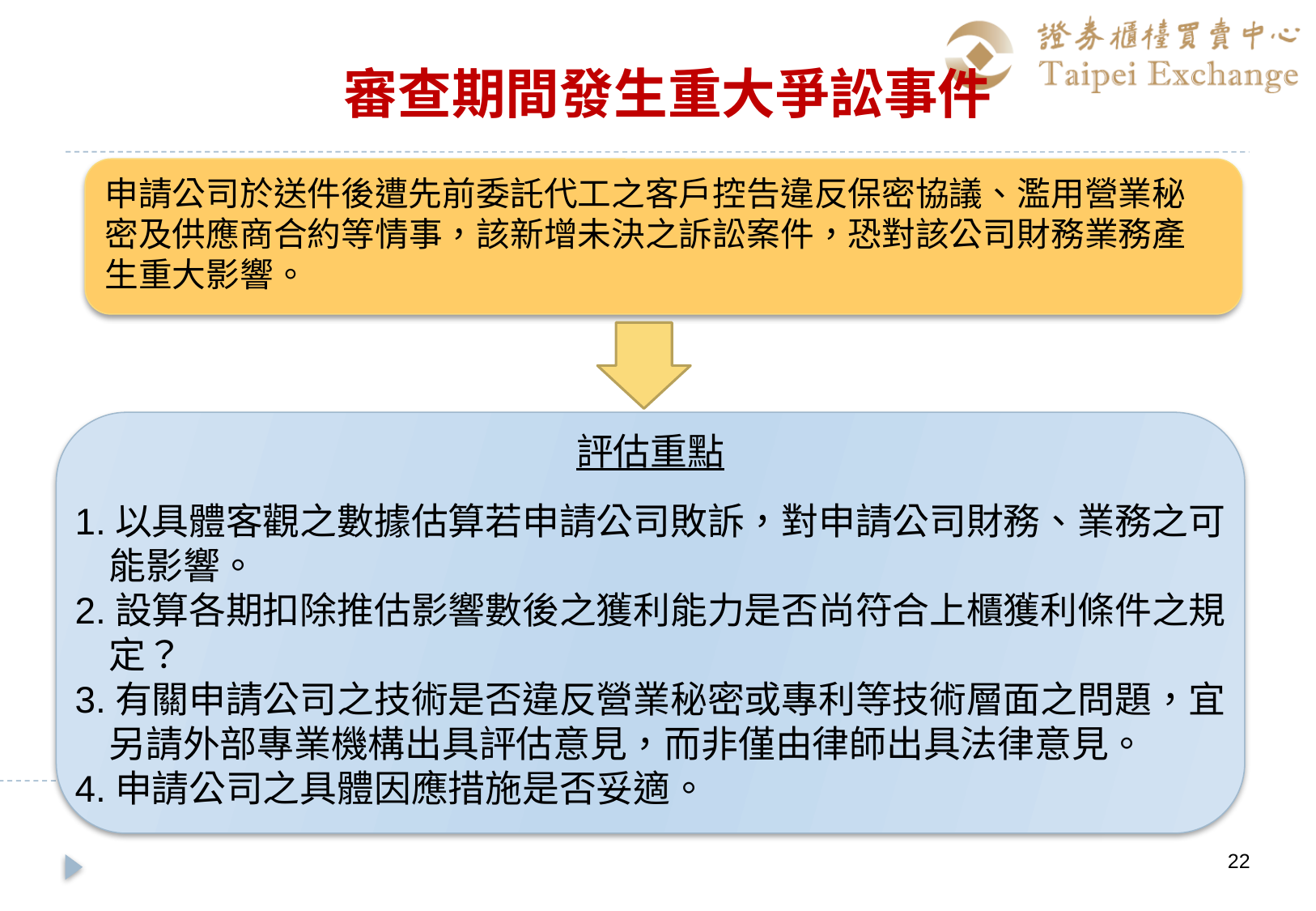

# 審查期間發生重大爭訟事件
申請公司於送件後遭先前委託代工之客戶控告違反保密協議、濫用營業秘
密及供應商合約等情事，該新增未決之訴訟案件，恐對該公司財務業務產
生重大影響。

評估重點

1.以具體客觀之數據估算若申請公司敗訴，對申請公司財務、業務之可
   能影響。
2.設算各期扣除推估影響數後之獲利能力是否尚符合上櫃獲利條件之規
   定？
3.有關申請公司之技術是否違反營業秘密或專利等技術層面之問題，宜
   另請外部專業機構出具評估意見，而非僅由律師出具法律意見。
4.申請公司之具體因應措施是否妥適。
22